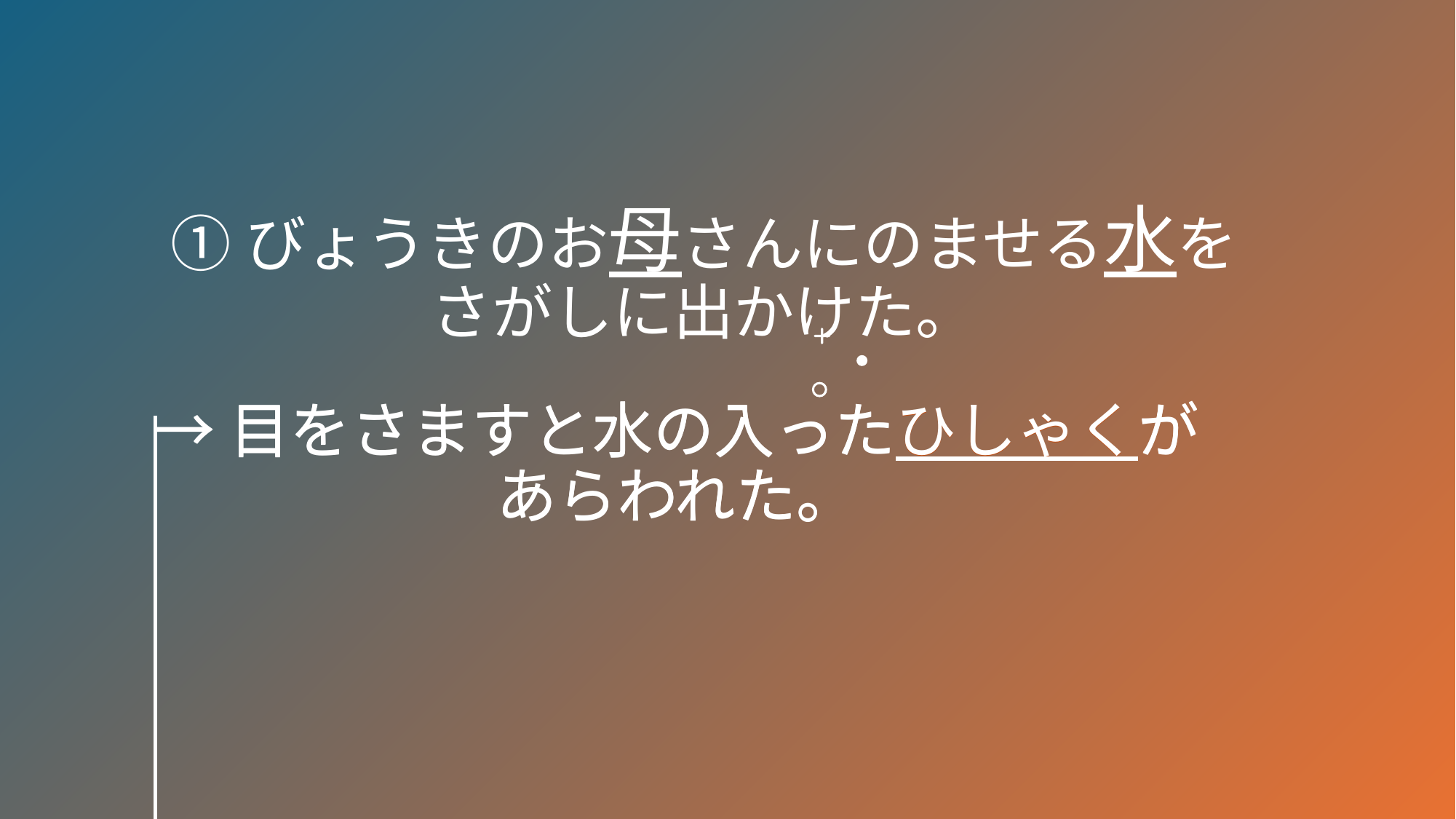

①びょうきのお母さんにのませる水を
さがしに出かけた。

→目をさますと水の入ったひしゃくがあらわれた。
→目をさますと水の入ったひしゃくがあらわれた。